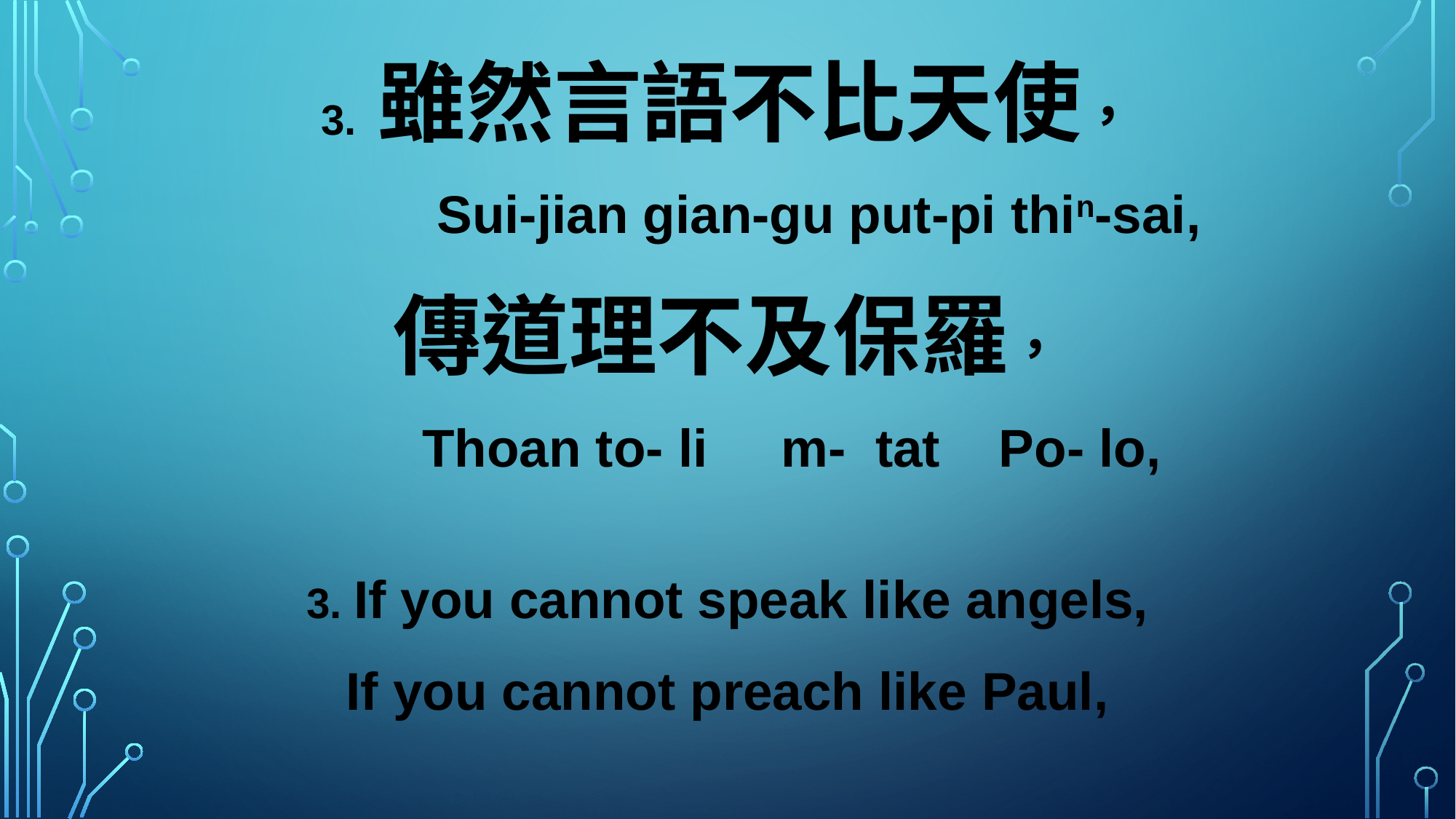

3. 雖然言語不比天使，
                  Sui-jian gian-gu put-pi thin-sai,
傳道理不及保羅，
                 Thoan to- li     m-  tat    Po- lo,

3. If you cannot speak like angels,
If you cannot preach like Paul,